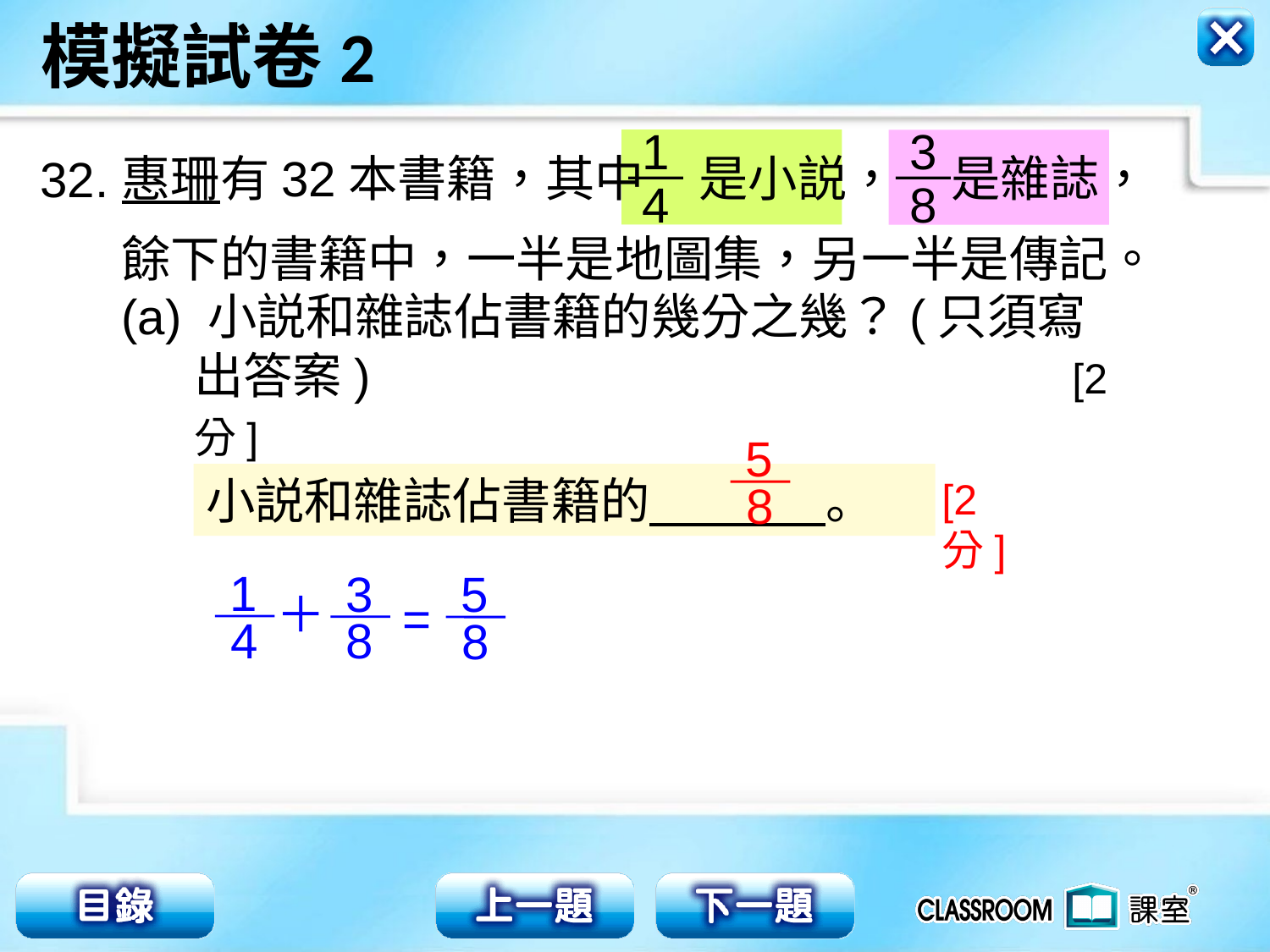

1
4

3
8

32.
惠珊有32本書籍，其中     是小説，     是雜誌，
餘下的書籍中，一半是地圖集，另一半是傳記。
 (a) 小説和雜誌佔書籍的幾分之幾？(只須寫出答案)                                                   [2分]
5
8

小説和雜誌佔書籍的                。
[2分]
1
4

3
8

5
8

=
＋